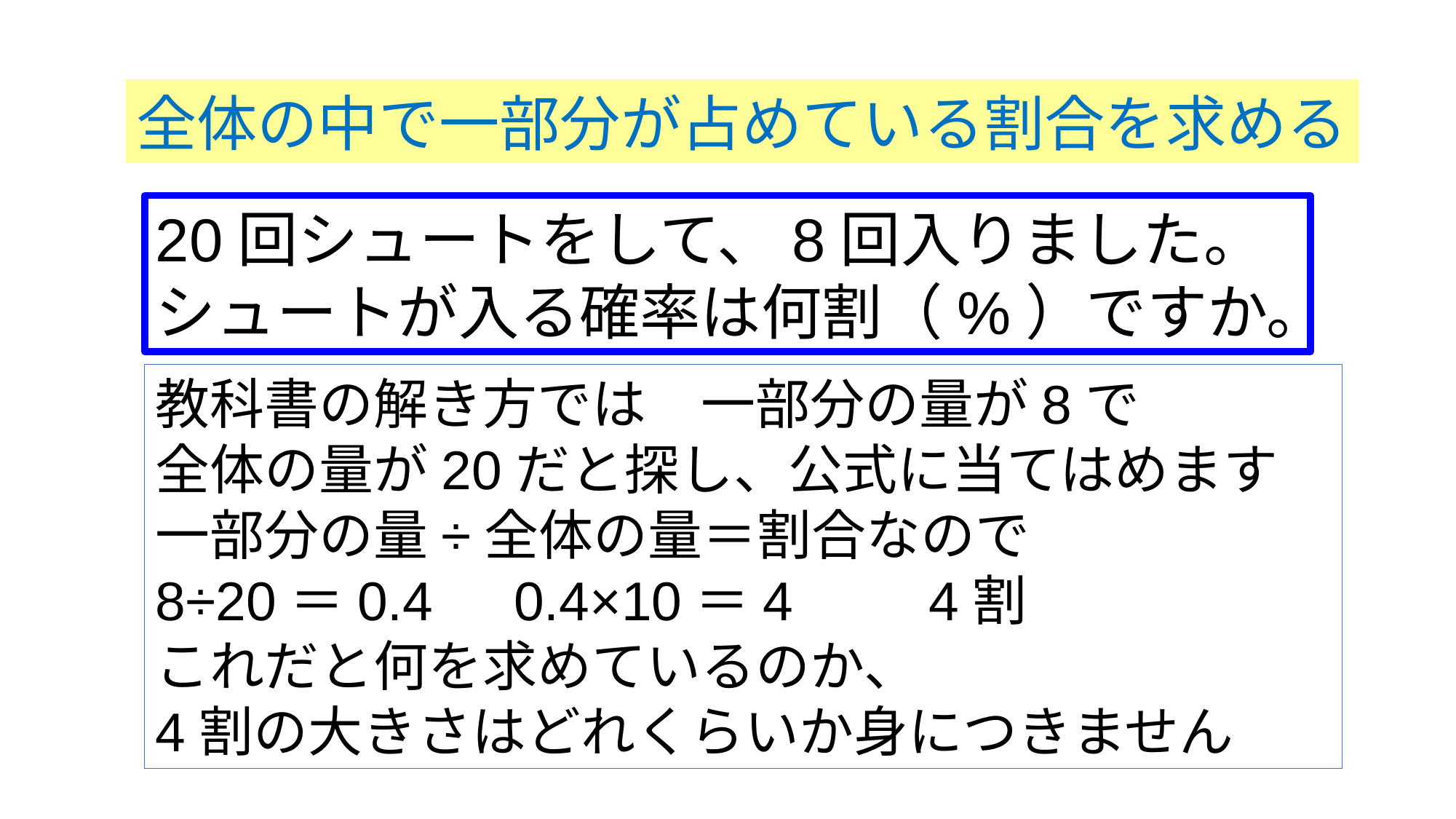

全体の中で一部分が占めている割合を求める
20回シュートをして、8回入りました。
シュートが入る確率は何割（%）ですか。
教科書の解き方では　一部分の量が8で
全体の量が20だと探し、公式に当てはめます
一部分の量÷全体の量＝割合なので
8÷20＝0.4　0.4×10＝4　　4割
これだと何を求めているのか、
4割の大きさはどれくらいか身につきません